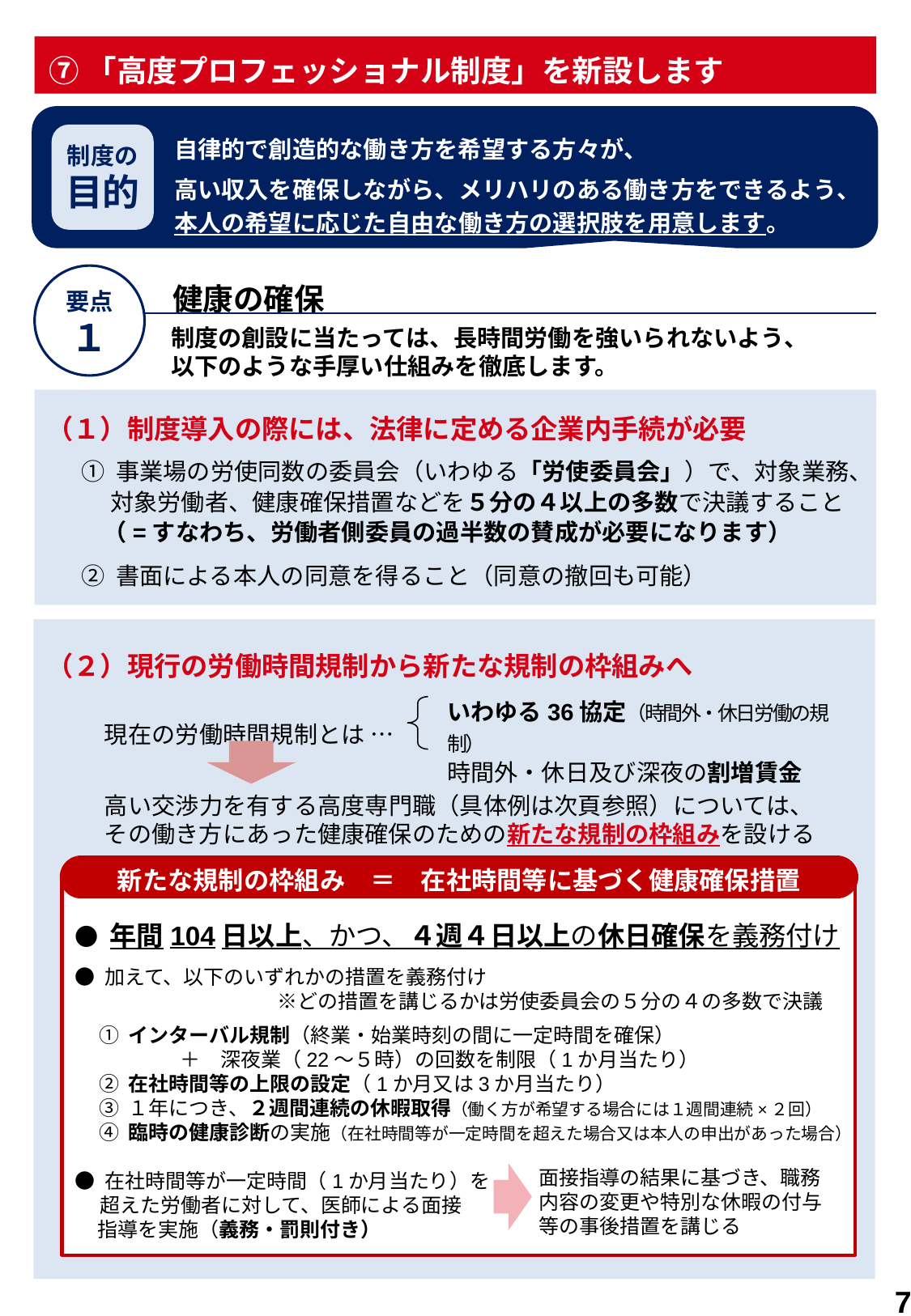

⑦「高度プロフェッショナル制度」を新設します
自律的で創造的な働き方を希望する方々が、
高い収入を確保しながら、メリハリのある働き方をできるよう、
本人の希望に応じた自由な働き方の選択肢を用意します。
制度の
目的
要点
１
健康の確保
制度の創設に当たっては、長時間労働を強いられないよう、
以下のような手厚い仕組みを徹底します。

（１）制度導入の際には、法律に定める企業内手続が必要
① 事業場の労使同数の委員会（いわゆる「労使委員会」）で、対象業務、
　 対象労働者、健康確保措置などを５分の４以上の多数で決議すること
   （=すなわち、労働者側委員の過半数の賛成が必要になります）
② 書面による本人の同意を得ること（同意の撤回も可能）

（２）現行の労働時間規制から新たな規制の枠組みへ
　 現在の労働時間規制とは …

　 高い交渉力を有する高度専門職（具体例は次頁参照）については、
　 その働き方にあった健康確保のための新たな規制の枠組みを設ける
いわゆる36協定（時間外・休日労働の規制）
時間外・休日及び深夜の割増賃金

新たな規制の枠組み　＝　在社時間等に基づく健康確保措置

● 年間104日以上、かつ、４週４日以上の休日確保を義務付け

● 加えて、以下のいずれかの措置を義務付け
　　　　　　　　　　※どの措置を講じるかは労使委員会の５分の４の多数で決議
① インターバル規制（終業・始業時刻の間に一定時間を確保）
　　　　＋　深夜業（22～５時）の回数を制限（1か月当たり）
② 在社時間等の上限の設定（1か月又は3か月当たり）
③ １年につき、２週間連続の休暇取得（働く方が希望する場合には１週間連続×２回）
④ 臨時の健康診断の実施（在社時間等が一定時間を超えた場合又は本人の申出があった場合）

● 在社時間等が一定時間（1か月当たり）を
　 超えた労働者に対して、医師による面接
    指導を実施（義務・罰則付き）

面接指導の結果に基づき、職務内容の変更や特別な休暇の付与等の事後措置を講じる

7